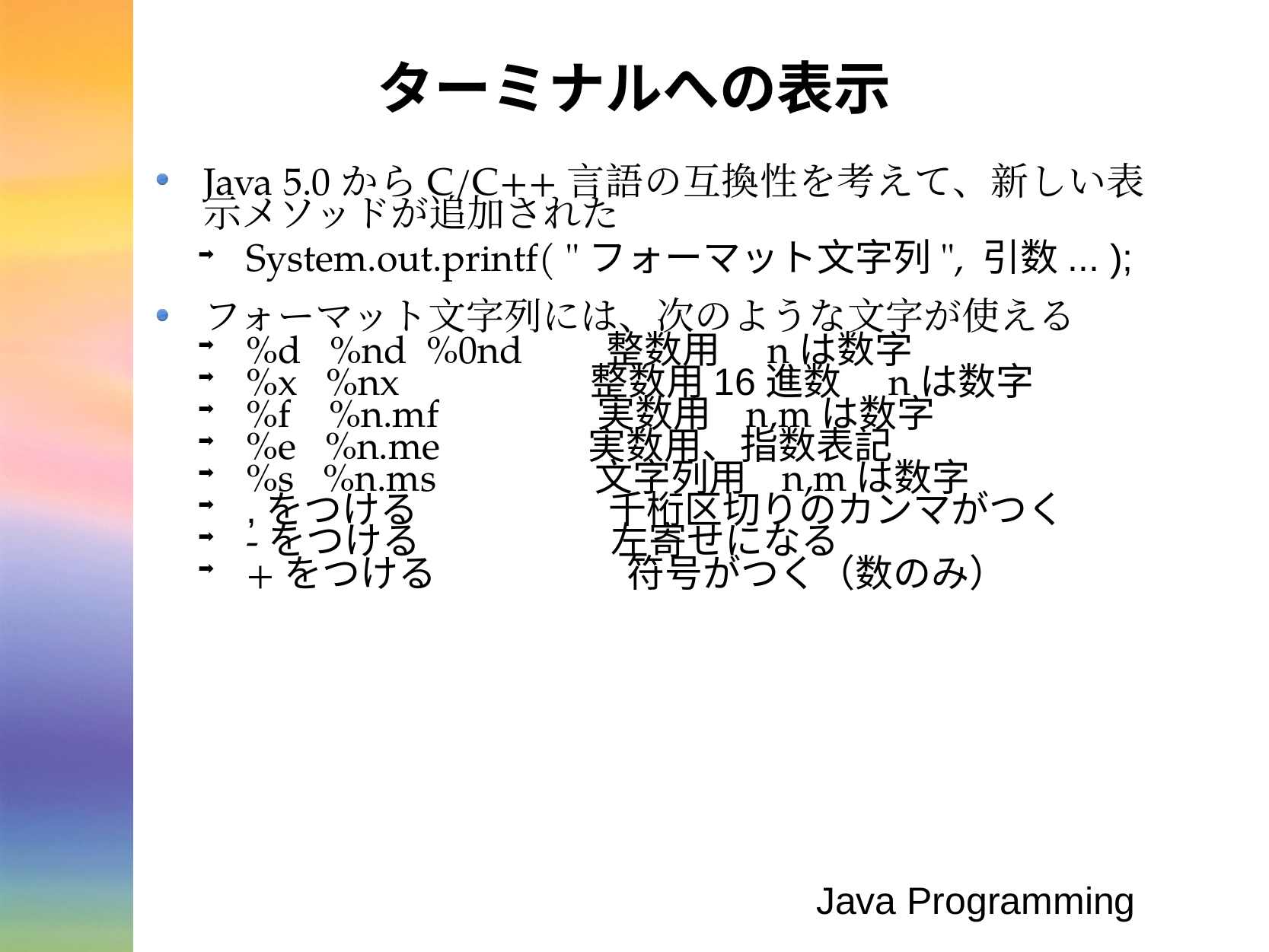

# ターミナルへの表示
Java 5.0からC/C++言語の互換性を考えて、新しい表示メソッドが追加された
System.out.printf( "フォーマット文字列", 引数... );
フォーマット文字列には、次のような文字が使える
%d   %nd  %0nd       整数用　nは数字
%x   %nx                 整数用16進数　nは数字
%f    %n.mf              実数用   n,mは数字
%e   %n.me             実数用、指数表記
%s   %n.ms              文字列用   n,mは数字
,をつける　　　　　千桁区切りのカンマがつく
-をつける　　　　　左寄せになる
+をつける　　　　　符号がつく（数のみ）